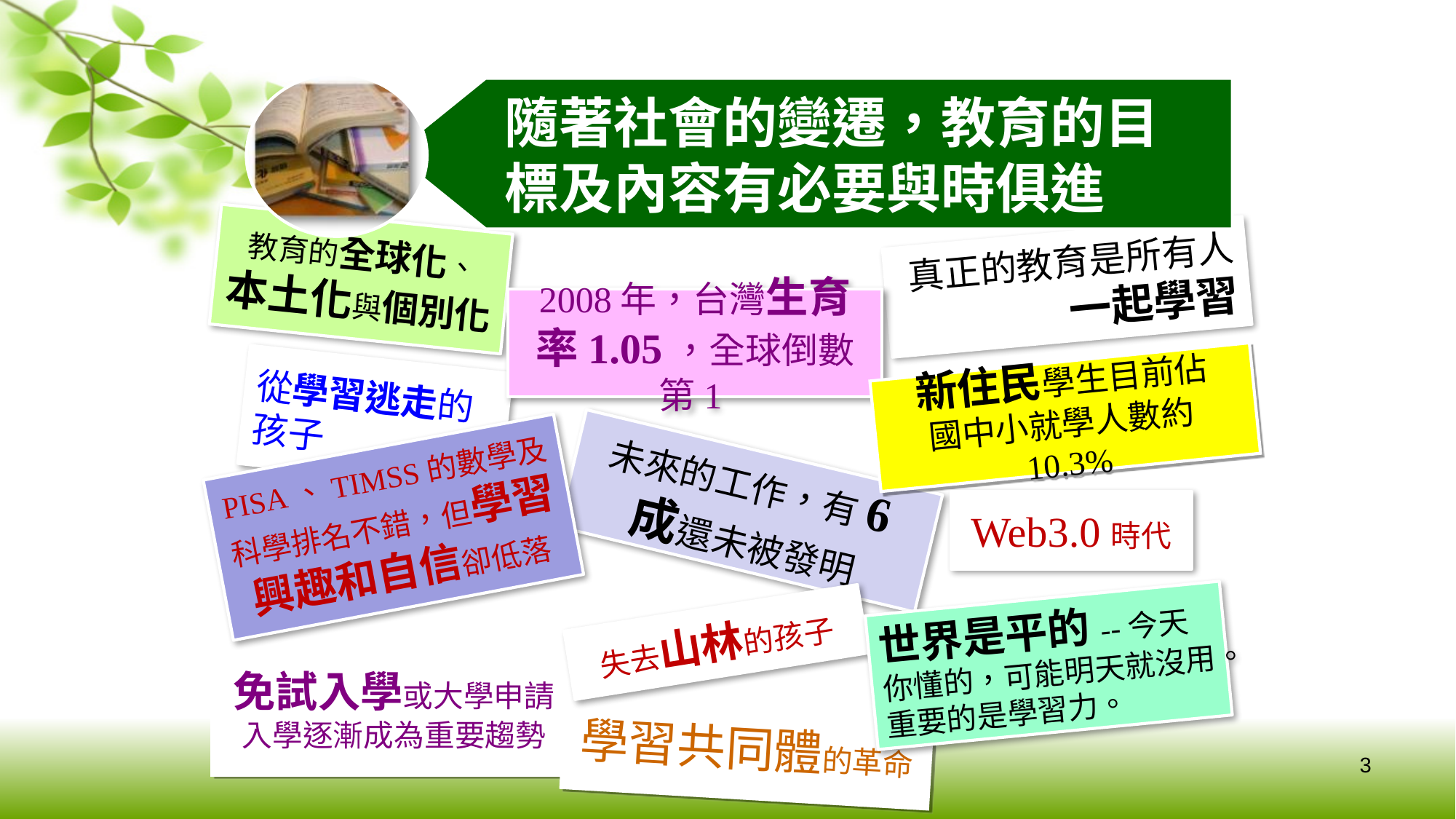

隨著社會的變遷，教育的目標及內容有必要與時俱進
教育的全球化、本土化與個別化
真正的教育是所有人一起學習
2008年，台灣生育率1.05，全球倒數第1
從學習逃走的孩子
新住民學生目前佔
國中小就學人數約10.3%
PISA、TIMSS的數學及科學排名不錯，但學習興趣和自信卻低落
未來的工作，有6成還未被發明
Web3.0時代
世界是平的--今天你懂的，可能明天就沒用。重要的是學習力。
失去山林的孩子
免試入學或大學申請入學逐漸成為重要趨勢
學習共同體的革命
3